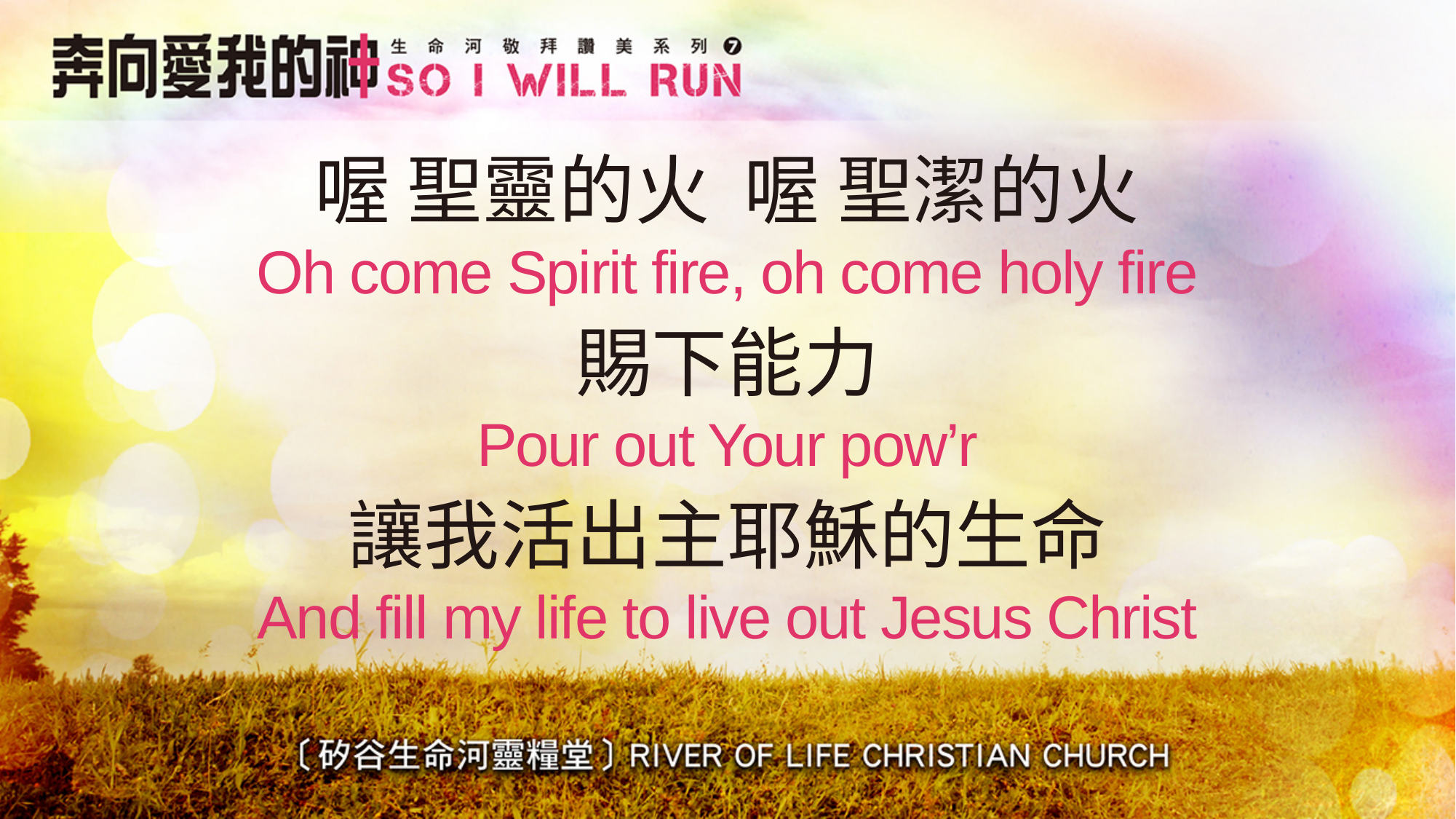

# 喔 聖靈的火  喔 聖潔的火 Oh come Spirit fire, oh come holy fire
賜下能力
Pour out Your pow’r
讓我活出主耶穌的生命
And fill my life to live out Jesus Christ